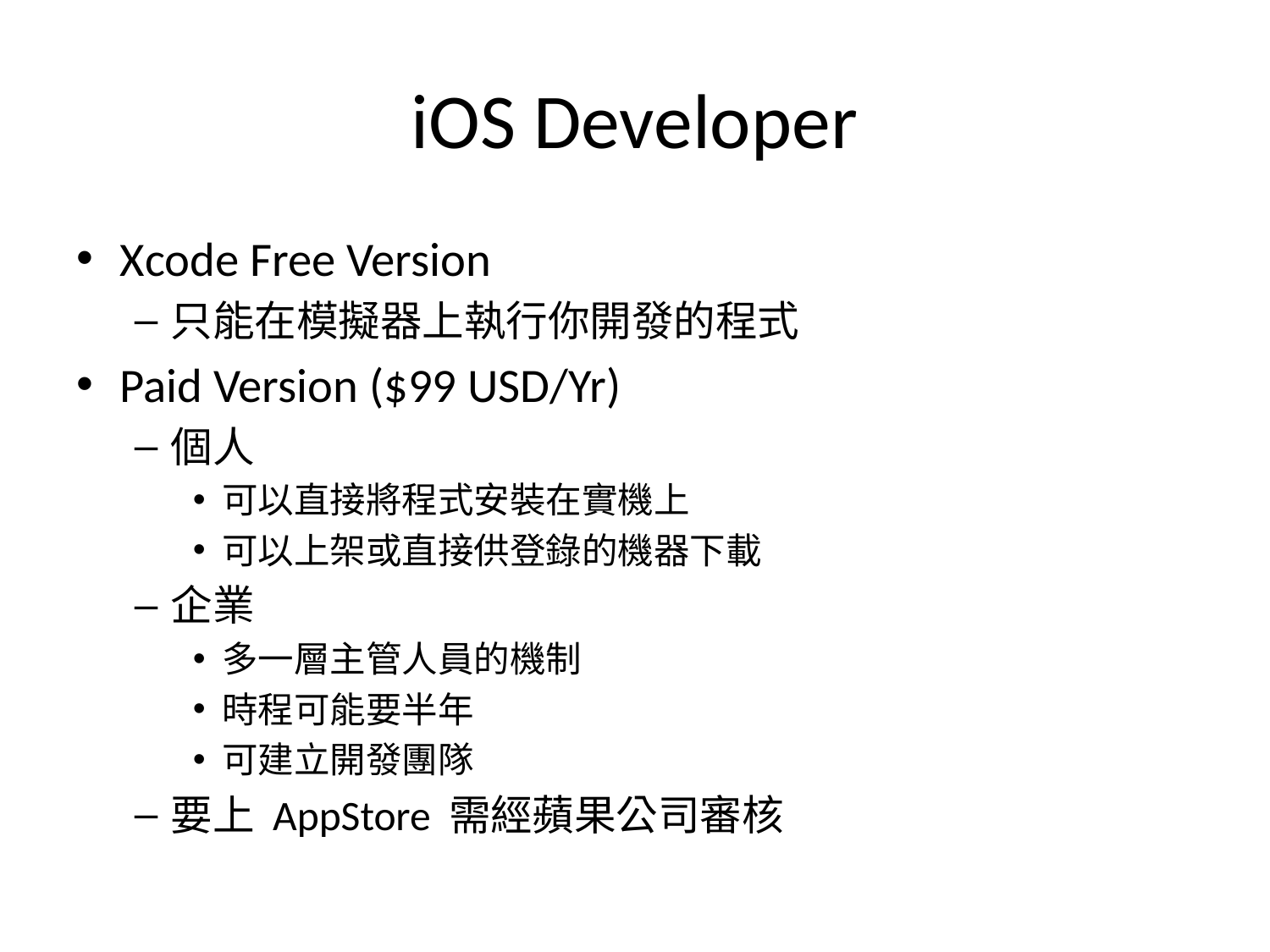

# iOS Developer
Xcode Free Version
只能在模擬器上執行你開發的程式
Paid Version ($99 USD/Yr)
個人
可以直接將程式安裝在實機上
可以上架或直接供登錄的機器下載
企業
多一層主管人員的機制
時程可能要半年
可建立開發團隊
要上 AppStore 需經蘋果公司審核